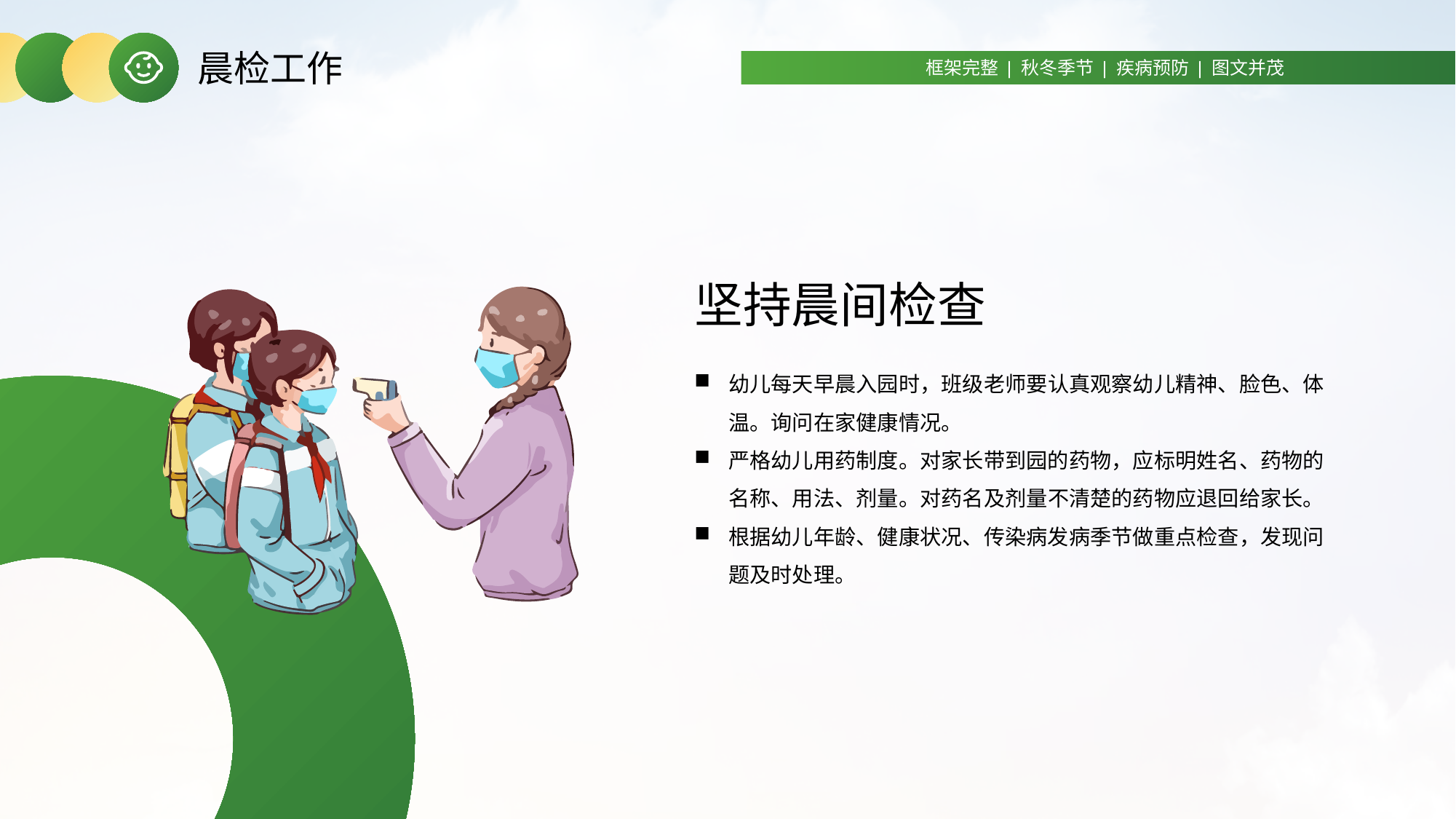

晨检工作
框架完整 | 秋冬季节 | 疾病预防 | 图文并茂

坚持晨间检查
幼儿每天早晨入园时，班级老师要认真观察幼儿精神、脸色、体温。询问在家健康情况。
严格幼儿用药制度。对家长带到园的药物，应标明姓名、药物的名称、用法、剂量。对药名及剂量不清楚的药物应退回给家长。
根据幼儿年龄、健康状况、传染病发病季节做重点检查，发现问题及时处理。